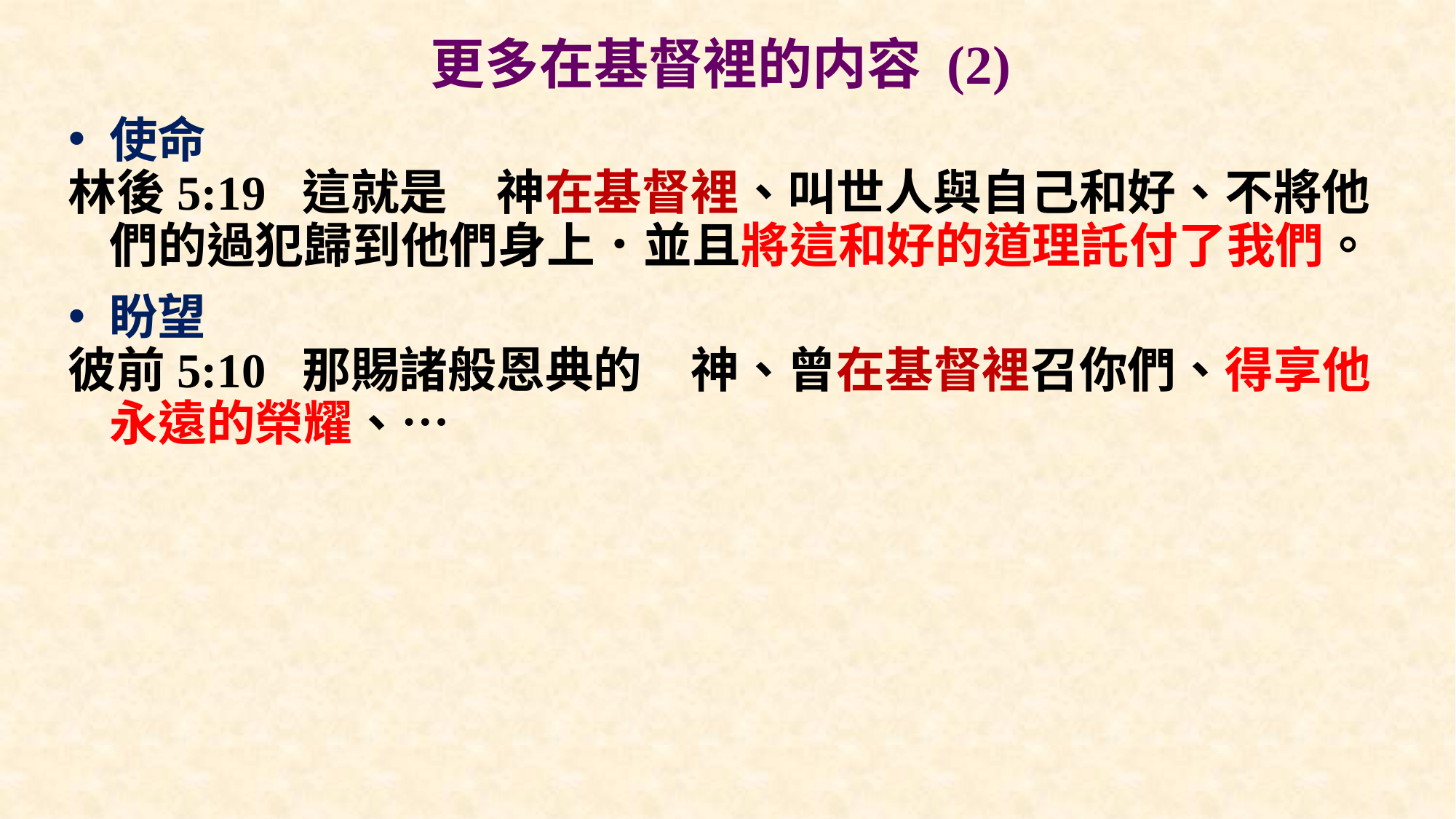

# 更多在基督裡的内容 (2)
使命
林後5:19  這就是　神在基督裡、叫世人與自己和好、不將他們的過犯歸到他們身上．並且將這和好的道理託付了我們。
盼望
彼前5:10  那賜諸般恩典的　神、曾在基督裡召你們、得享他永遠的榮耀、…